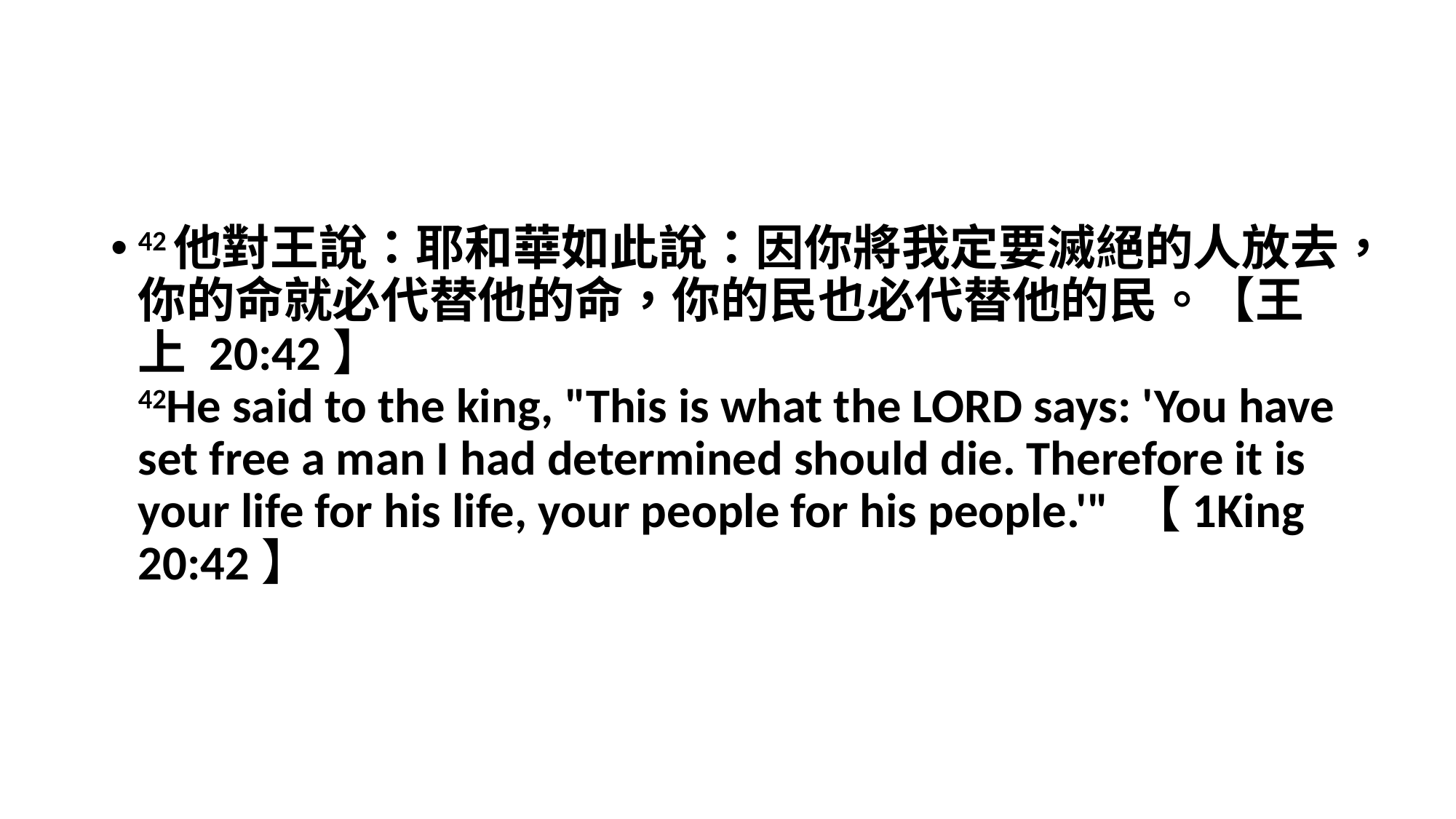

#
42他對王說：耶和華如此說：因你將我定要滅絕的人放去，你的命就必代替他的命，你的民也必代替他的民。【王上 20:42】
42He said to the king, "This is what the LORD says: 'You have set free a man I had determined should die. Therefore it is your life for his life, your people for his people.'" 【1King 20:42】